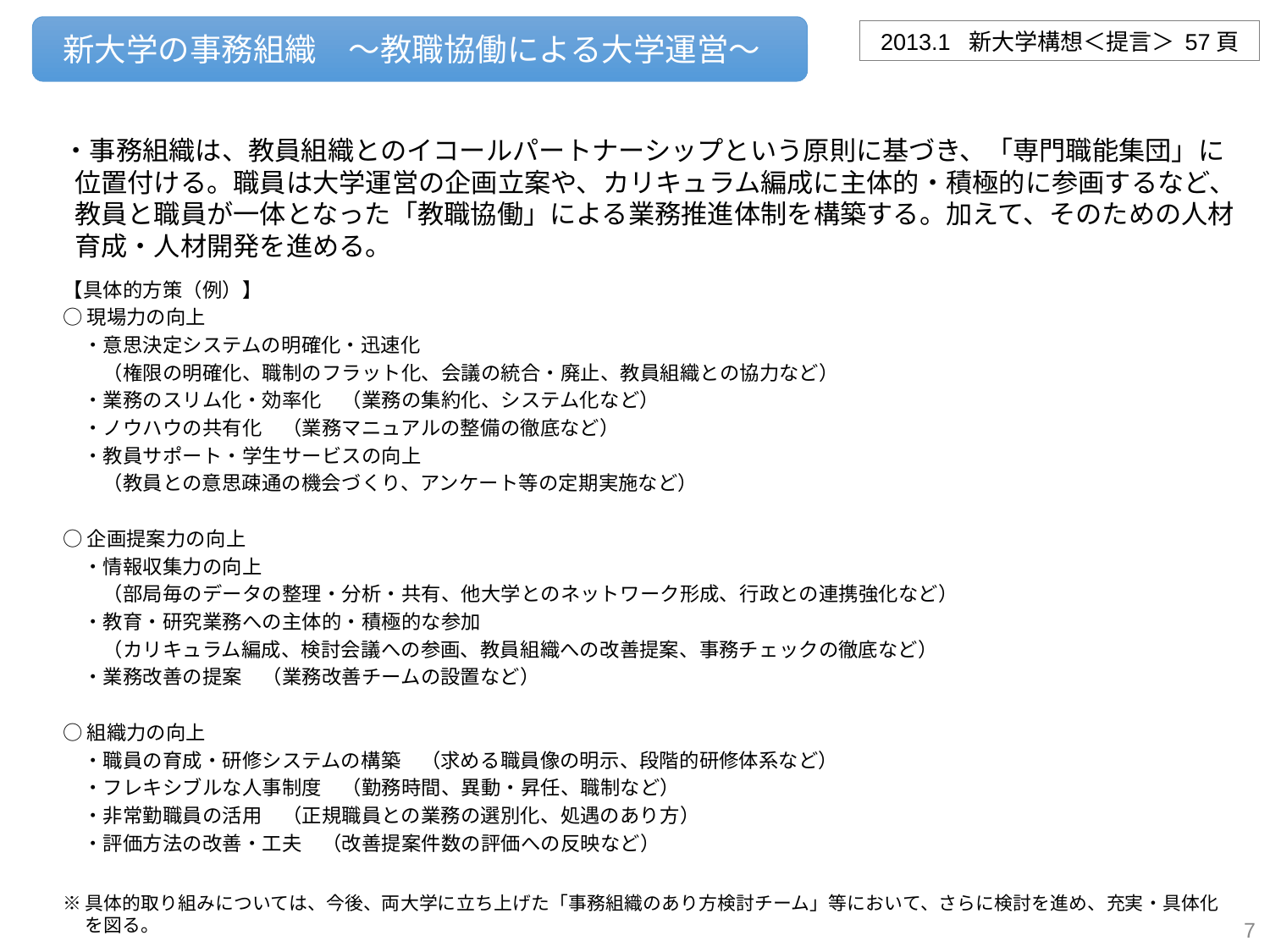

新大学の事務組織　～教職協働による大学運営～
2013.1  新大学構想＜提言＞ 57頁
・事務組織は、教員組織とのイコールパートナーシップという原則に基づき、「専門職能集団」に位置付ける。職員は大学運営の企画立案や、カリキュラム編成に主体的・積極的に参画するなど、教員と職員が一体となった「教職協働」による業務推進体制を構築する。加えて、そのための人材育成・人材開発を進める。
【具体的方策（例）】
○現場力の向上
　・意思決定システムの明確化・迅速化
　　（権限の明確化、職制のフラット化、会議の統合・廃止、教員組織との協力など）
　・業務のスリム化・効率化　（業務の集約化、システム化など）
　・ノウハウの共有化　（業務マニュアルの整備の徹底など）
　・教員サポート・学生サービスの向上
　　（教員との意思疎通の機会づくり、アンケート等の定期実施など）

○企画提案力の向上
　・情報収集力の向上
　　（部局毎のデータの整理・分析・共有、他大学とのネットワーク形成、行政との連携強化など）
　・教育・研究業務への主体的・積極的な参加
　　（カリキュラム編成、検討会議への参画、教員組織への改善提案、事務チェックの徹底など）
　・業務改善の提案　（業務改善チームの設置など）

○組織力の向上
　・職員の育成・研修システムの構築　（求める職員像の明示、段階的研修体系など）
　・フレキシブルな人事制度　（勤務時間、異動・昇任、職制など）
　・非常勤職員の活用　（正規職員との業務の選別化、処遇のあり方）
　・評価方法の改善・工夫　（改善提案件数の評価への反映など）

※具体的取り組みについては、今後、両大学に立ち上げた「事務組織のあり方検討チーム」等において、さらに検討を進め、充実・具体化を図る。
7